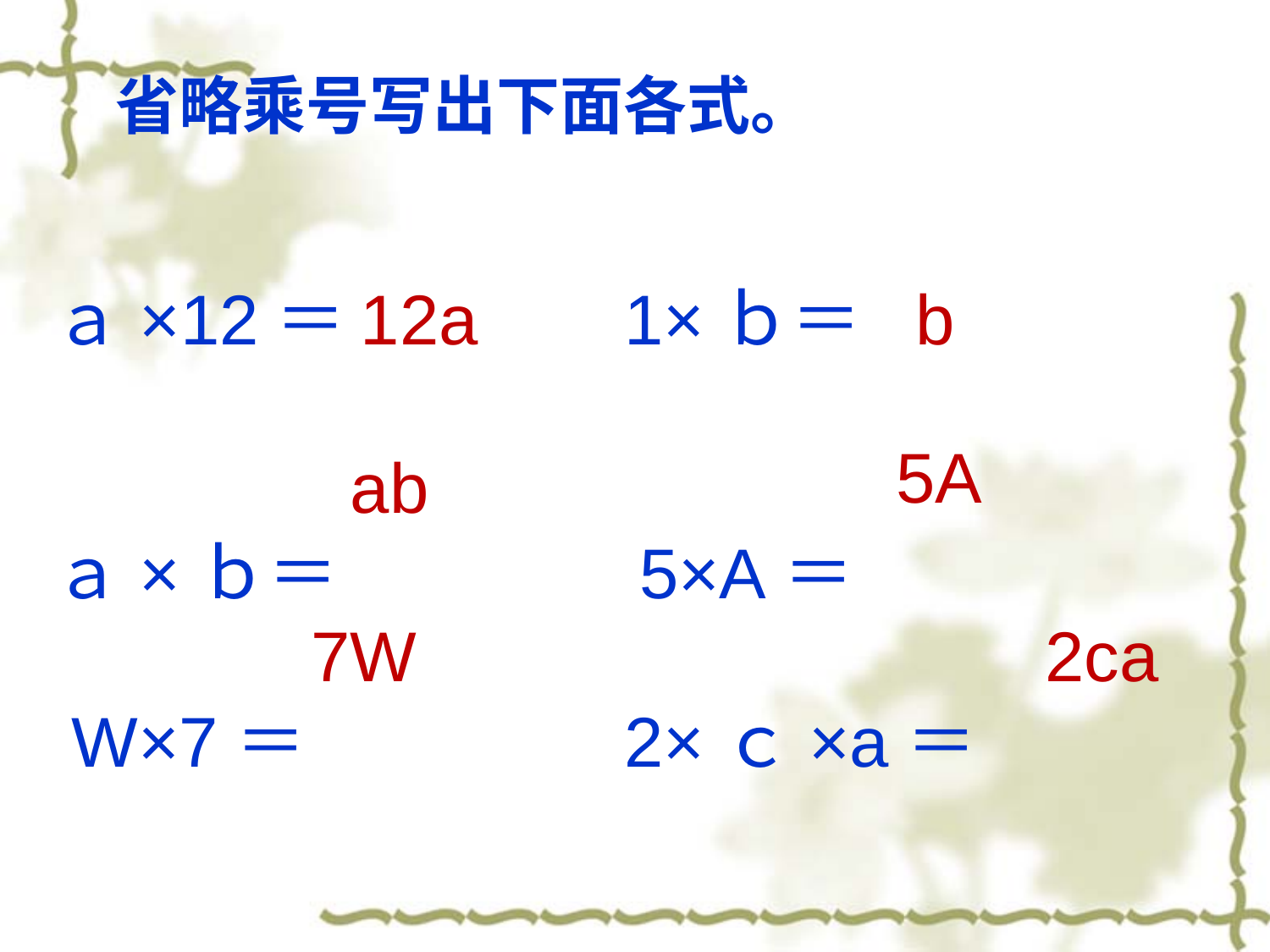

省略乘号写出下面各式。
ａ×12＝　            1×ｂ＝

ａ×ｂ＝　　         5×A＝

 W×7＝                   2×ｃ×a＝

12a
b
5A
ab
7W
2ca